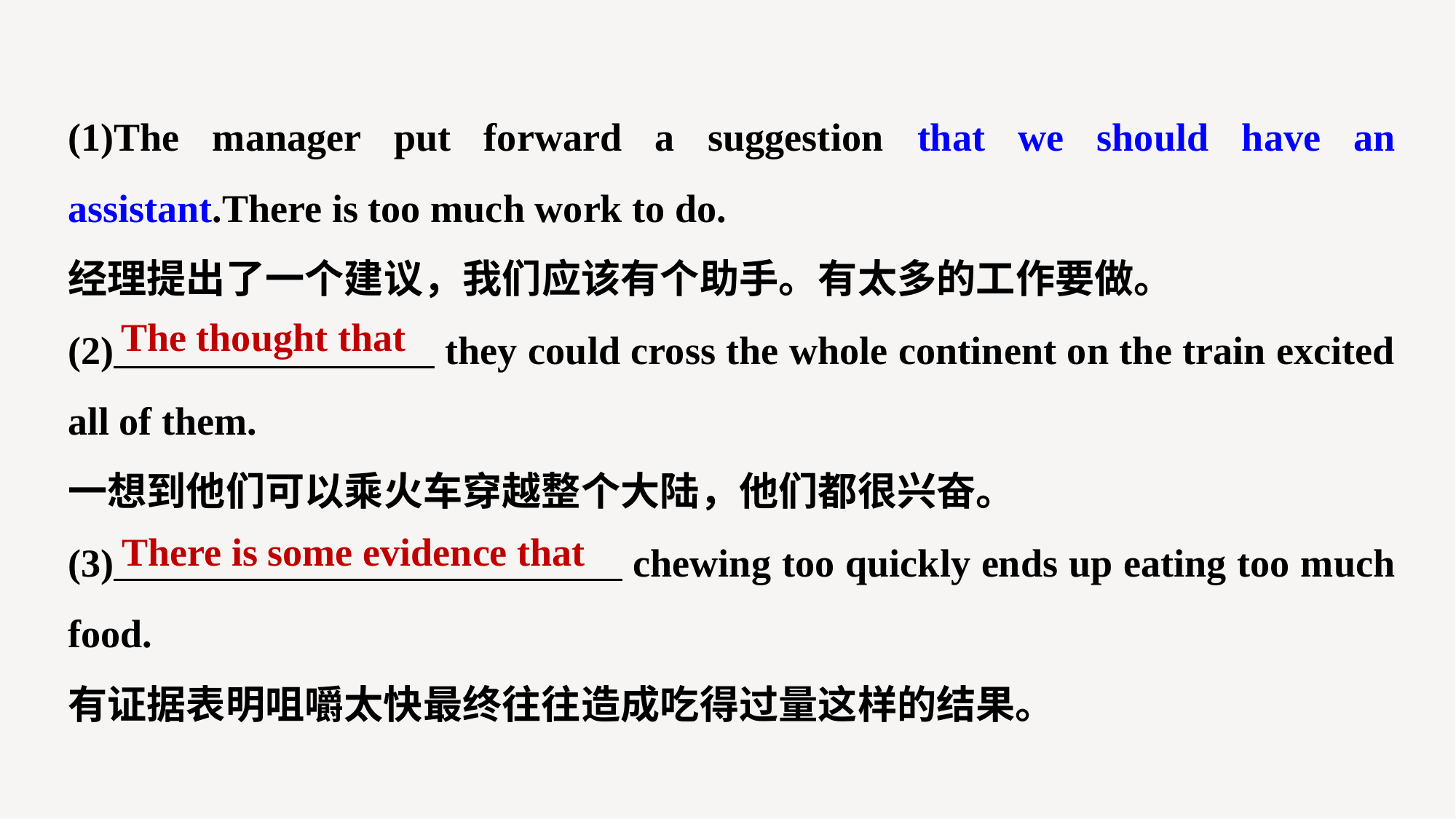

(1)The manager put forward a suggestion that we should have an assistant.There is too much work to do.
经理提出了一个建议，我们应该有个助手。有太多的工作要做。
(2)                               they could cross the whole continent on the train excited all of them.
一想到他们可以乘火车穿越整个大陆，他们都很兴奋。
(3)                                                chewing too quickly ends up eating too much food.
有证据表明咀嚼太快最终往往造成吃得过量这样的结果。
The thought that
There is some evidence that